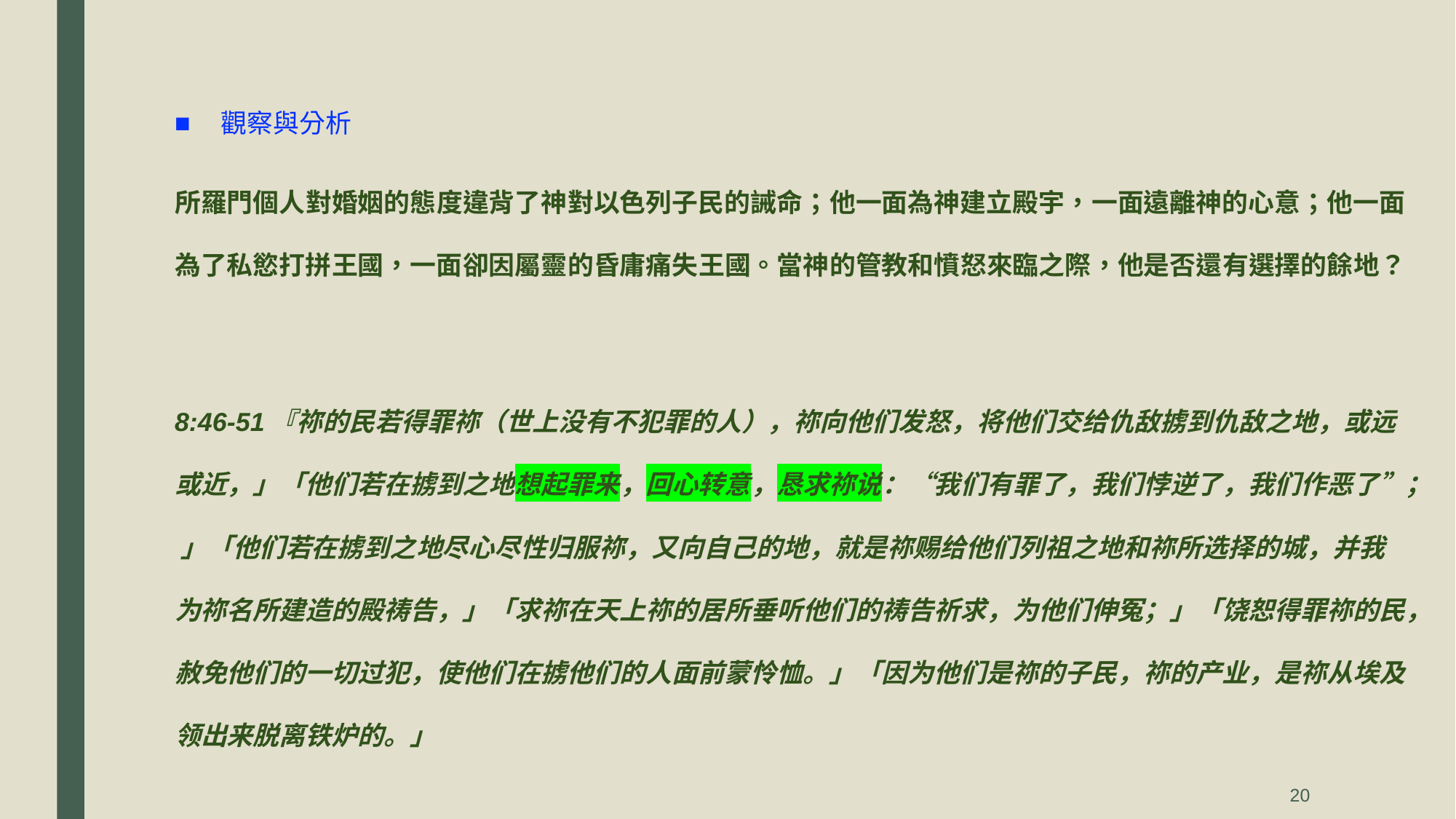

觀察與分析
所羅門個人對婚姻的態度違背了神對以色列子民的誡命；他一面為神建立殿宇，一面遠離神的心意；他一面為了私慾打拼王國，一面卻因屬靈的昏庸痛失王國。當神的管教和憤怒來臨之際，他是否還有選擇的餘地？

8:46-51『祢的民若得罪祢（世上没有不犯罪的人），祢向他们发怒，将他们交给仇敌掳到仇敌之地，或远或近，」「他们若在掳到之地想起罪来，回心转意，恳求祢说：“我们有罪了，我们悖逆了，我们作恶了”； 」「他们若在掳到之地尽心尽性归服祢，又向自己的地，就是祢赐给他们列祖之地和祢所选择的城，并我为祢名所建造的殿祷告，」「求祢在天上祢的居所垂听他们的祷告祈求，为他们伸冤；」「饶恕得罪祢的民，赦免他们的一切过犯，使他们在掳他们的人面前蒙怜恤。」「因为他们是祢的子民，祢的产业，是祢从埃及领出来脱离铁炉的。」

20